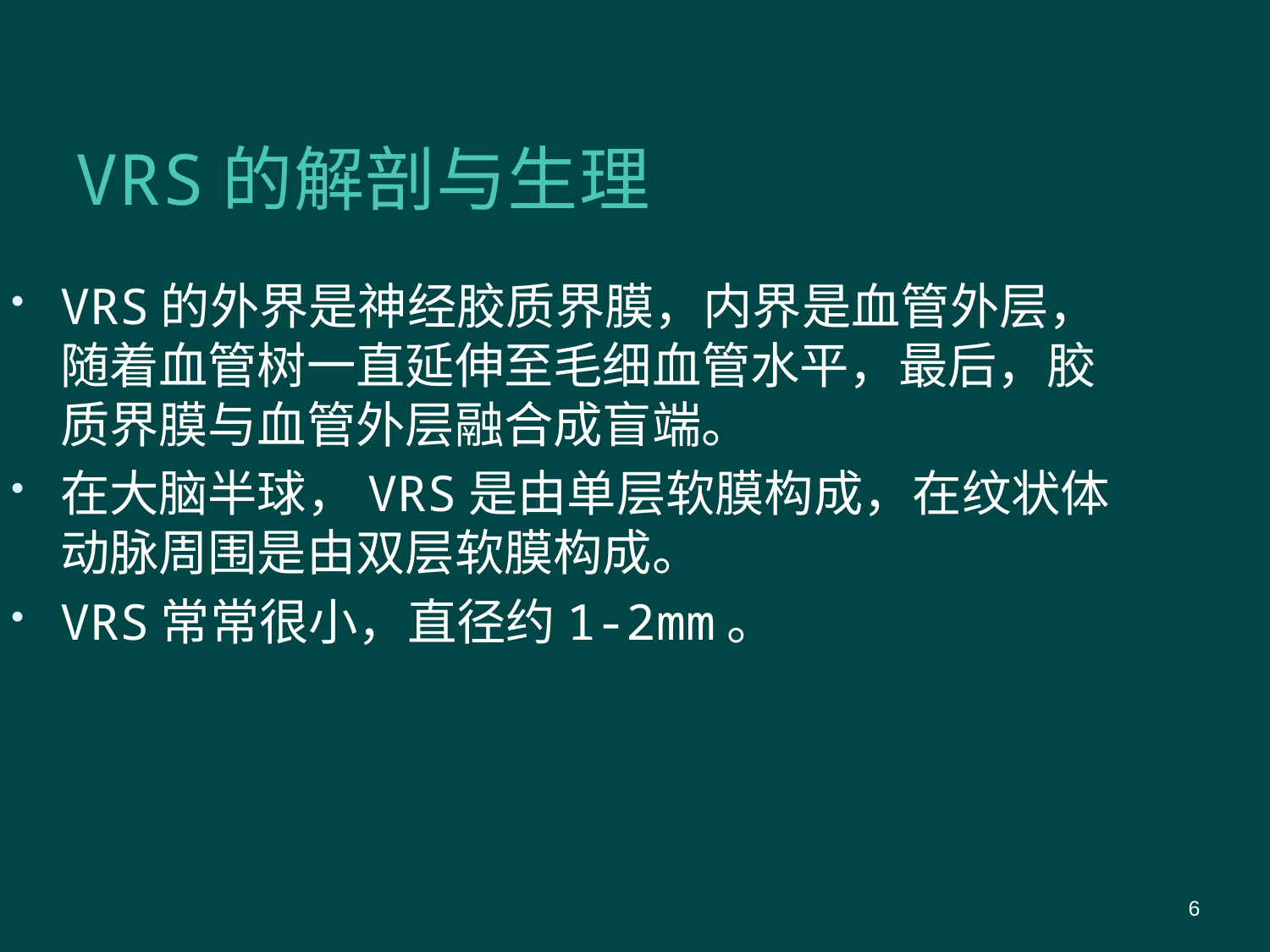

# VRS的解剖与生理
VRS的外界是神经胶质界膜，内界是血管外层，随着血管树一直延伸至毛细血管水平，最后，胶质界膜与血管外层融合成盲端。
在大脑半球，VRS是由单层软膜构成，在纹状体动脉周围是由双层软膜构成。
VRS常常很小，直径约1-2mm。
6